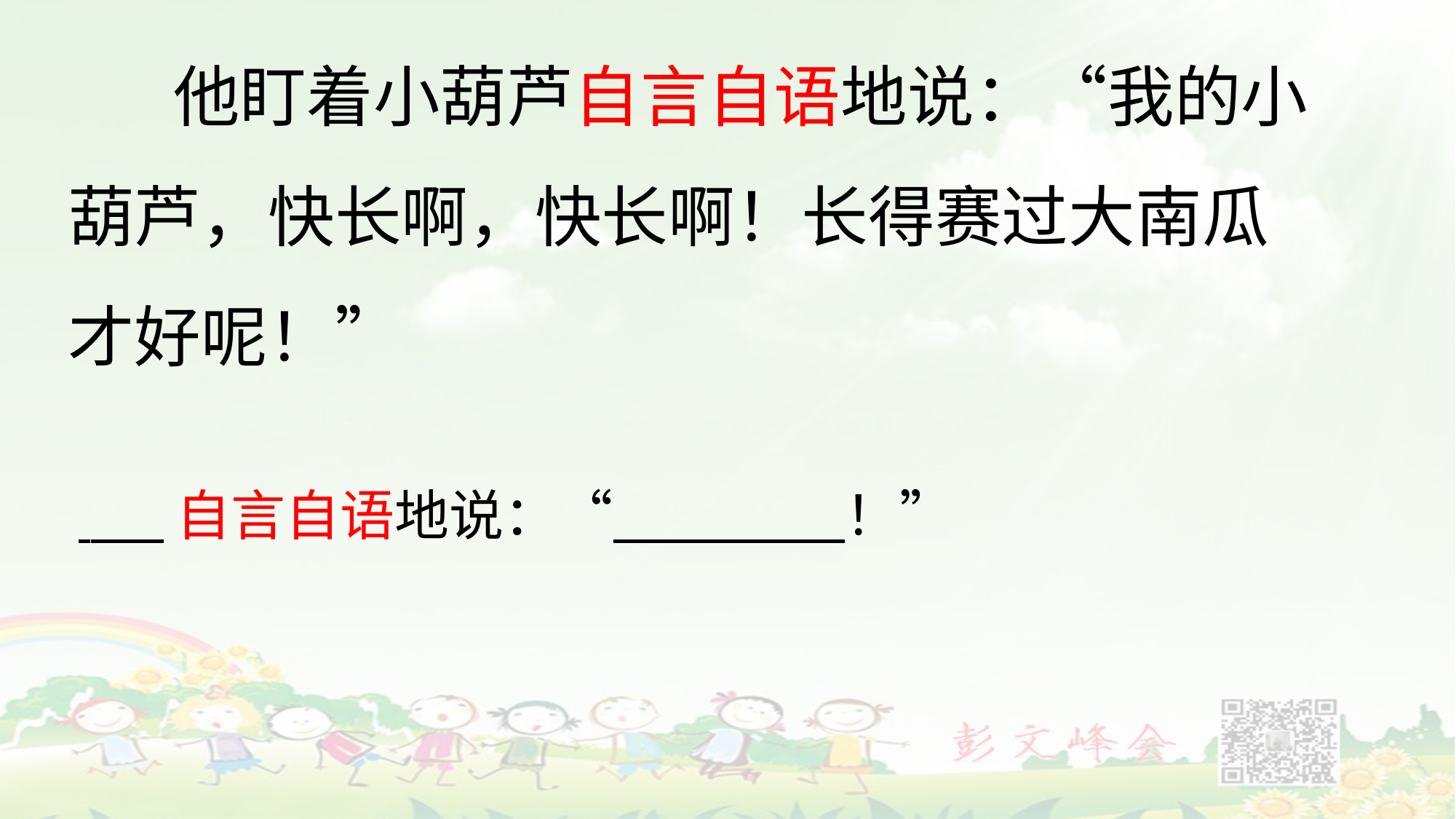

他盯着小葫芦自言自语地说：“我的小葫芦，快长啊，快长啊！长得赛过大南瓜才好呢！”
              自言自语地说：“                   ！”